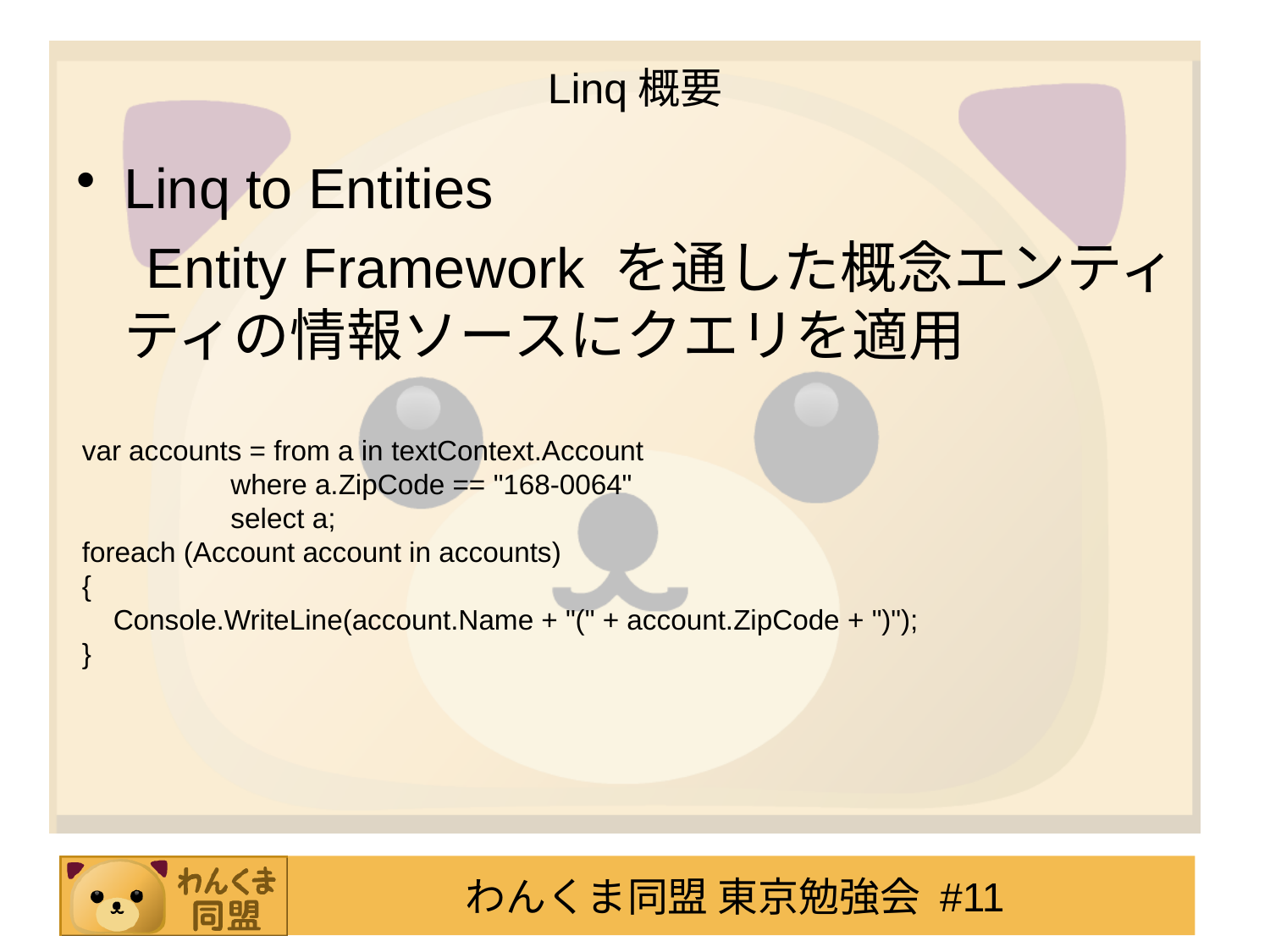

# Linq概要
Linq to Entities
　Entity Framework を通した概念エンティティの情報ソースにクエリを適用
var accounts = from a in textContext.Account
                   where a.ZipCode == "168-0064"
                   select a;
foreach (Account account in accounts)
{
    Console.WriteLine(account.Name + "(" + account.ZipCode + ")");
}